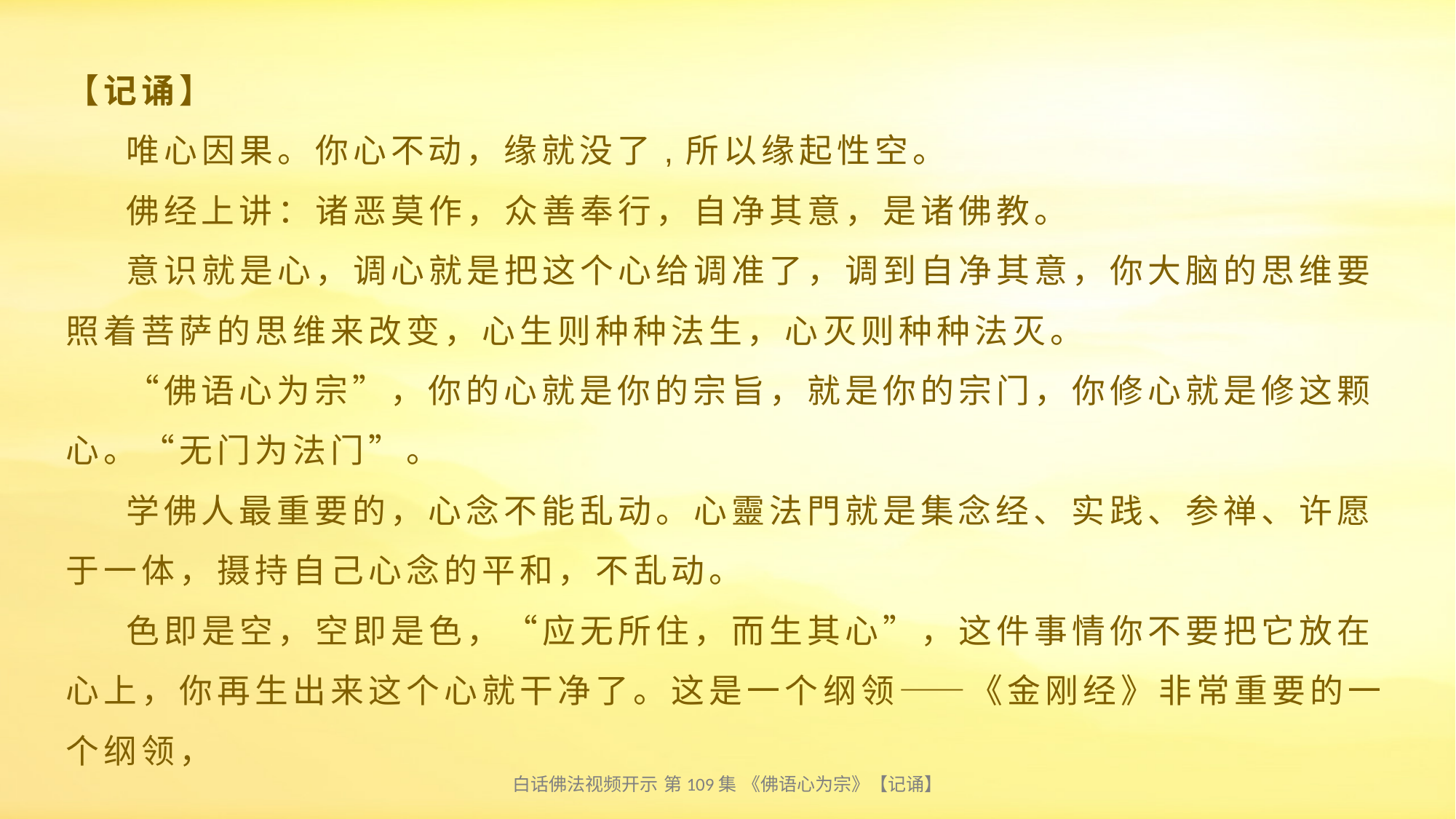

# 【记诵】 唯心因果。你心不动，缘就没了,所以缘起性空。 佛经上讲：诸恶莫作，众善奉行，自净其意，是诸佛教。 意识就是心，调心就是把这个心给调准了，调到自净其意，你大脑的思维要照着菩萨的思维来改变，心生则种种法生，心灭则种种法灭。 “佛语心为宗”，你的心就是你的宗旨，就是你的宗门，你修心就是修这颗心。“无门为法门”。 学佛人最重要的，心念不能乱动。心靈法門就是集念经、实践、参禅、许愿于一体，摄持自己心念的平和，不乱动。 色即是空，空即是色，“应无所住，而生其心”，这件事情你不要把它放在心上，你再生出来这个心就干净了。这是一个纲领——《金刚经》非常重要的一个纲领，
白话佛法视频开示 第109集 《佛语心为宗》【记诵】